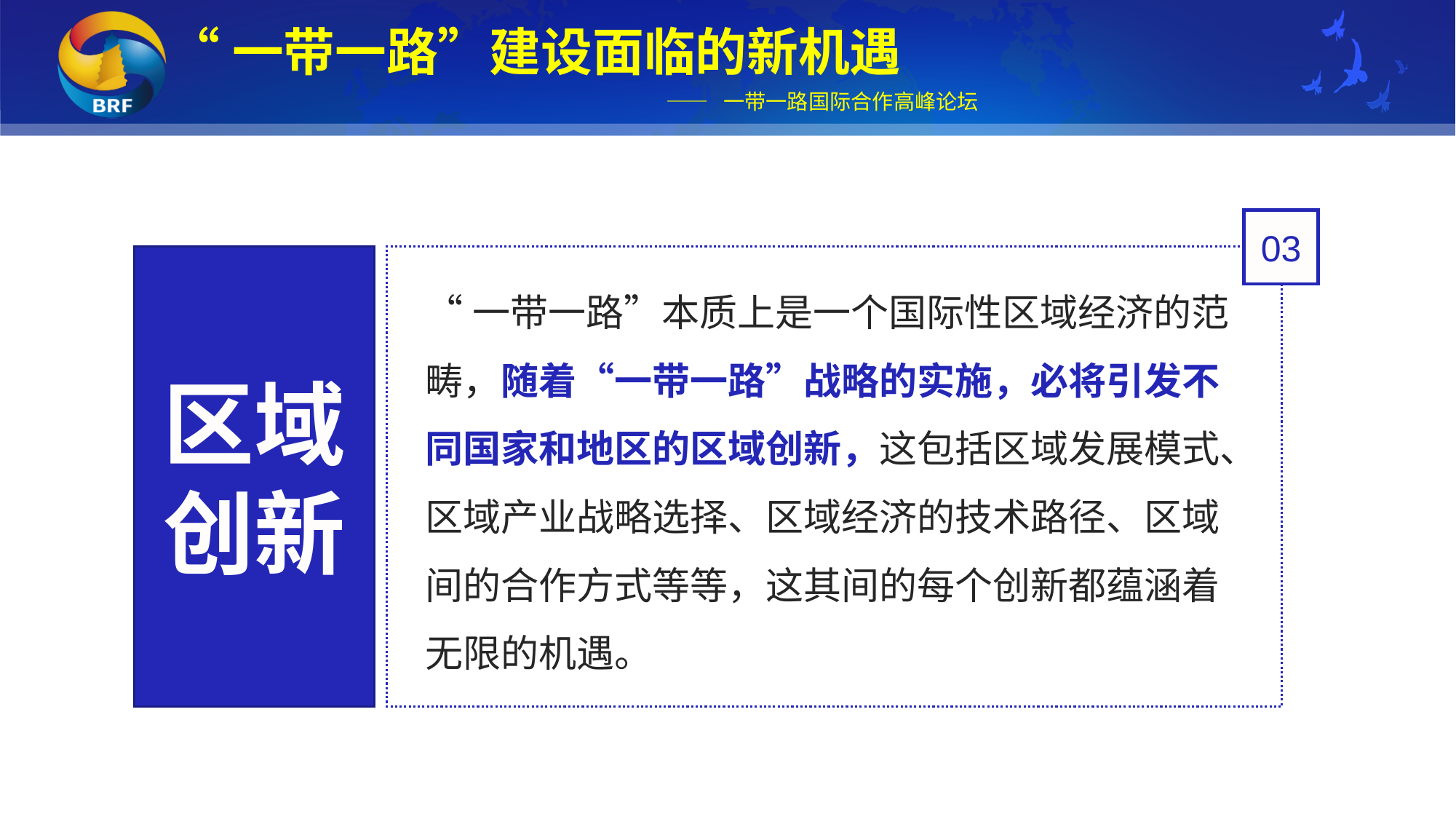

“一带一路”建设面临的新机遇
——  一带一路国际合作高峰论坛
03
区域创新

“一带一路”本质上是一个国际性区域经济的范畴，随着“一带一路”战略的实施，必将引发不同国家和地区的区域创新，这包括区域发展模式、区域产业战略选择、区域经济的技术路径、区域间的合作方式等等，这其间的每个创新都蕴涵着无限的机遇。